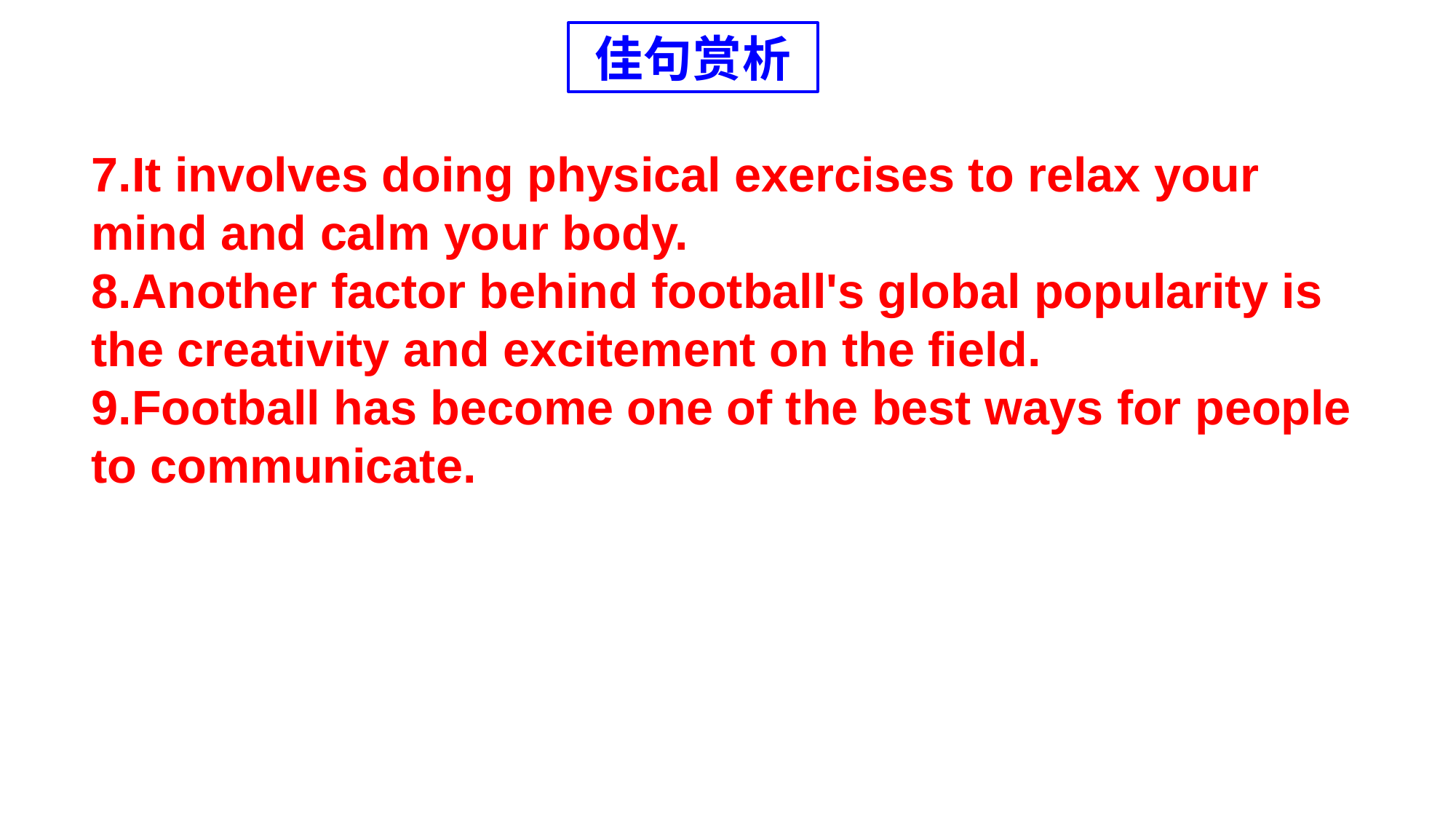

佳句赏析
7.It involves doing physical exercises to relax your mind and calm your body.
8.Another factor behind football's global popularity is the creativity and excitement on the field.
9.Football has become one of the best ways for people to communicate.